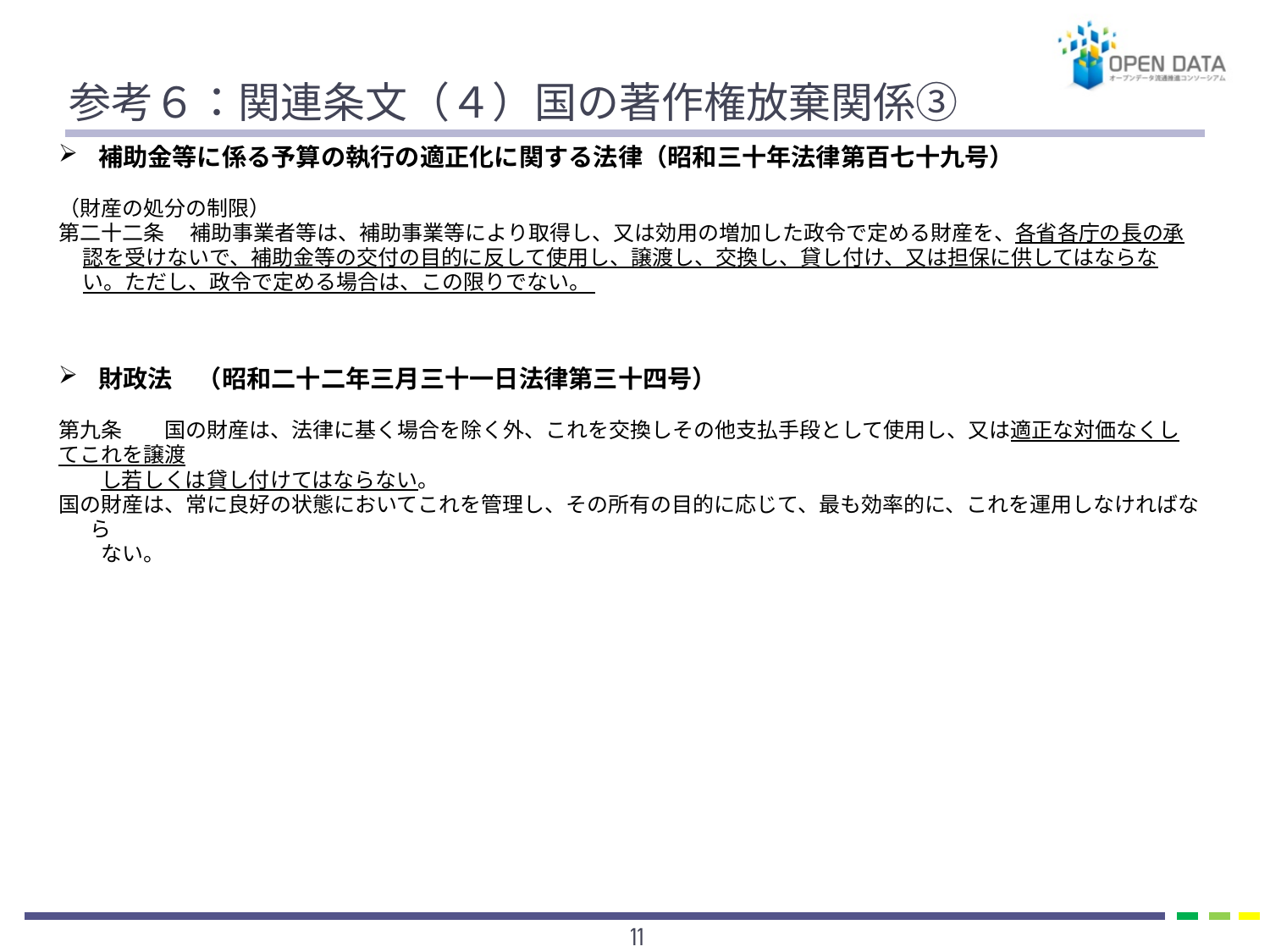

# 参考６：関連条文（４）国の著作権放棄関係③
補助金等に係る予算の執行の適正化に関する法律（昭和三十年法律第百七十九号）

（財産の処分の制限）
第二十二条 　補助事業者等は、補助事業等により取得し、又は効用の増加した政令で定める財産を、各省各庁の長の承認を受けないで、補助金等の交付の目的に反して使用し、譲渡し、交換し、貸し付け、又は担保に供してはならない。ただし、政令で定める場合は、この限りでない。

財政法　（昭和二十二年三月三十一日法律第三十四号）

第九条　　国の財産は、法律に基く場合を除く外、これを交換しその他支払手段として使用し、又は適正な対価なくしてこれを譲渡
　　し若しくは貸し付けてはならない。
国の財産は、常に良好の状態においてこれを管理し、その所有の目的に応じて、最も効率的に、これを運用しなければなら
　　ない。

11